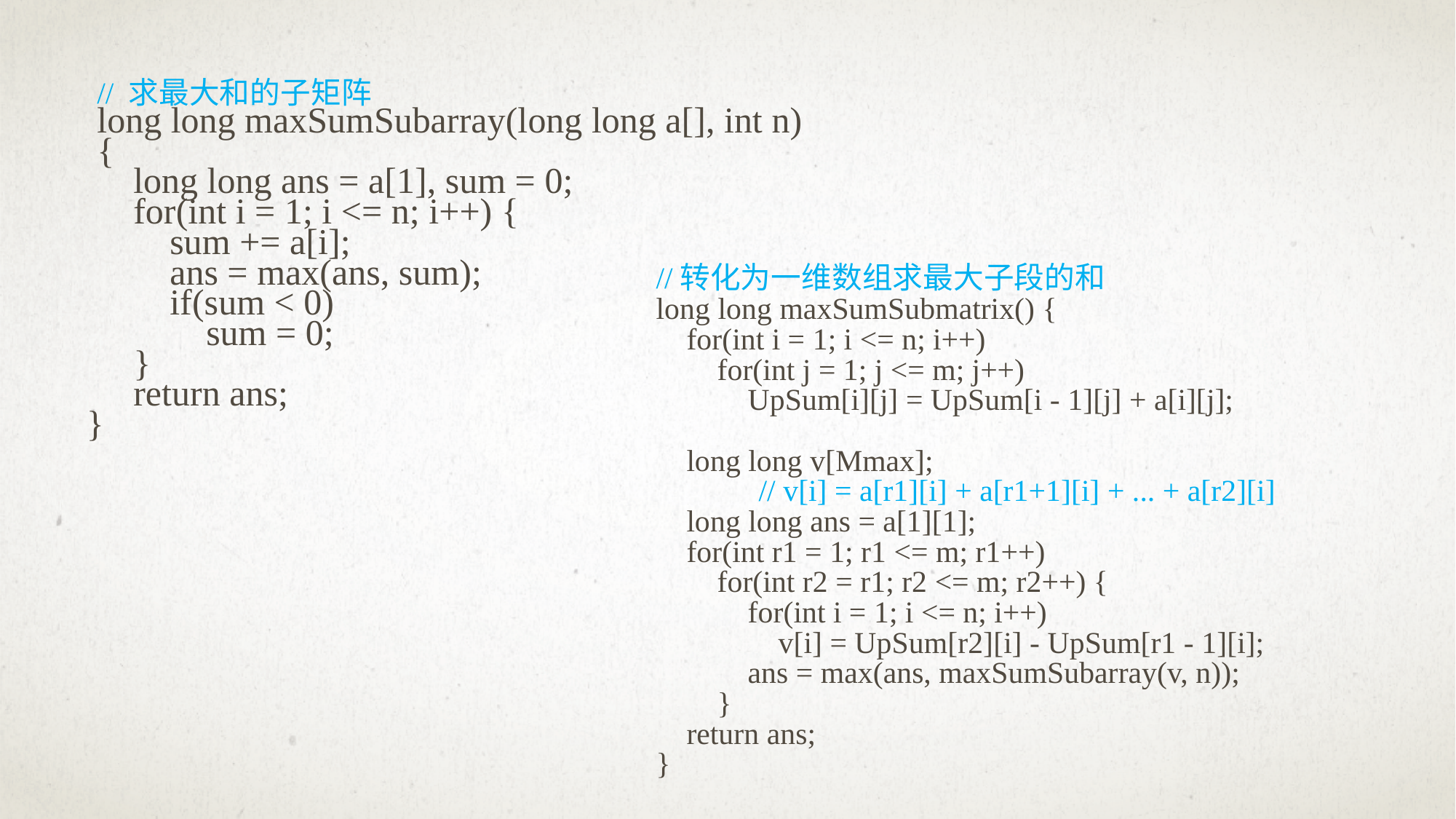

// 求最大和的子矩阵
long long maxSumSubarray(long long a[], int n)
{
    long long ans = a[1], sum = 0;
    for(int i = 1; i <= n; i++) {
        sum += a[i];
        ans = max(ans, sum);
        if(sum < 0)
            sum = 0;
    }
    return ans;
}
//转化为一维数组求最大子段的和
long long maxSumSubmatrix() {
    for(int i = 1; i <= n; i++)
        for(int j = 1; j <= m; j++)
            UpSum[i][j] = UpSum[i - 1][j] + a[i][j];

    long long v[Mmax];
                   // v[i] = a[r1][i] + a[r1+1][i] + ... + a[r2][i]
    long long ans = a[1][1];
    for(int r1 = 1; r1 <= m; r1++)
        for(int r2 = r1; r2 <= m; r2++) {
            for(int i = 1; i <= n; i++)
                v[i] = UpSum[r2][i] - UpSum[r1 - 1][i];
            ans = max(ans, maxSumSubarray(v, n));
        }
    return ans;
}